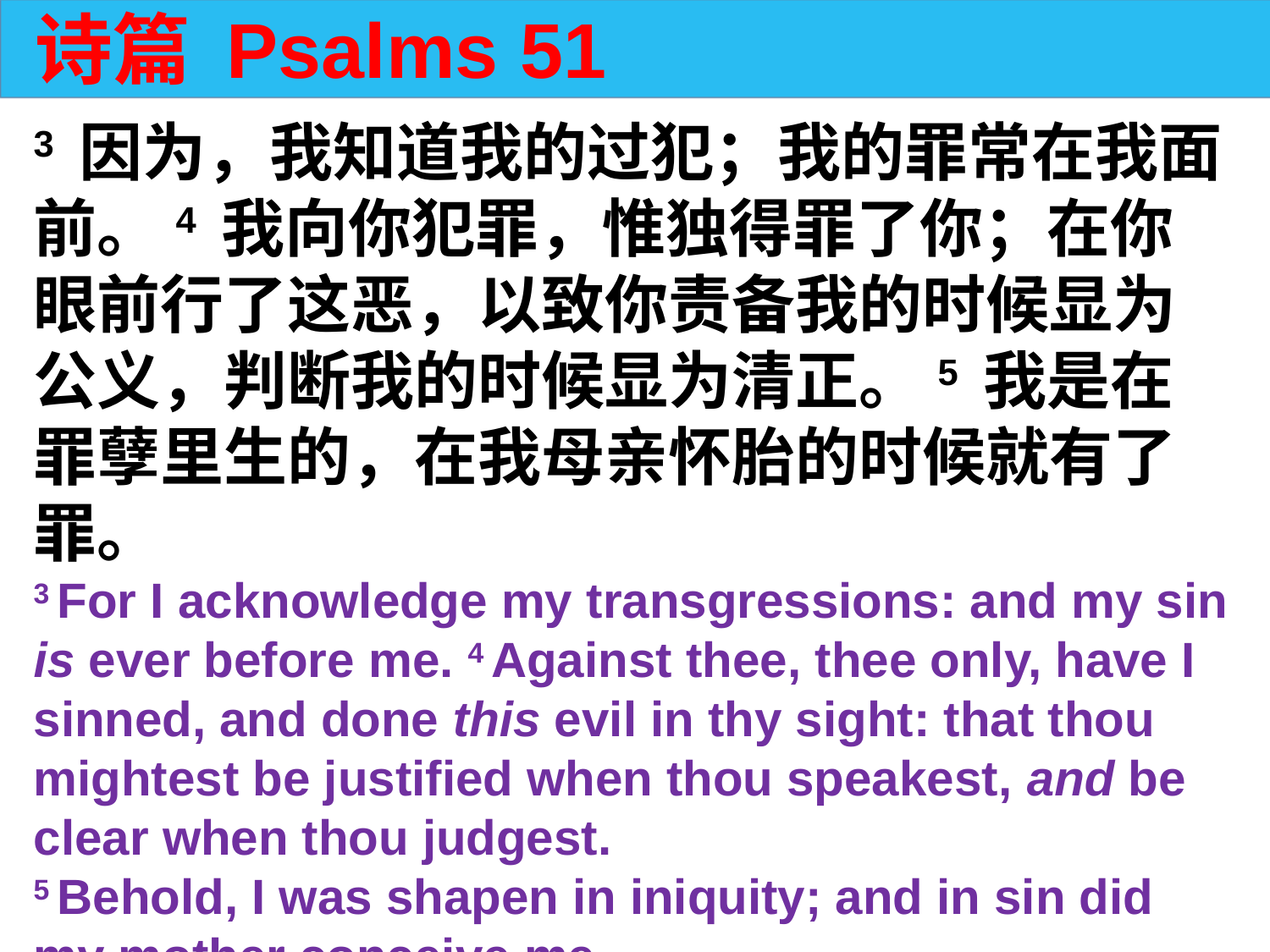

诗篇 Psalms 51
3 因为，我知道我的过犯；我的罪常在我面前。4 我向你犯罪，惟独得罪了你；在你眼前行了这恶，以致你责备我的时候显为公义，判断我的时候显为清正。5 我是在罪孽里生的，在我母亲怀胎的时候就有了罪。
3 For I acknowledge my transgressions: and my sin is ever before me. 4 Against thee, thee only, have I sinned, and done this evil in thy sight: that thou mightest be justified when thou speakest, and be clear when thou judgest.
5 Behold, I was shapen in iniquity; and in sin did my mother conceive me.